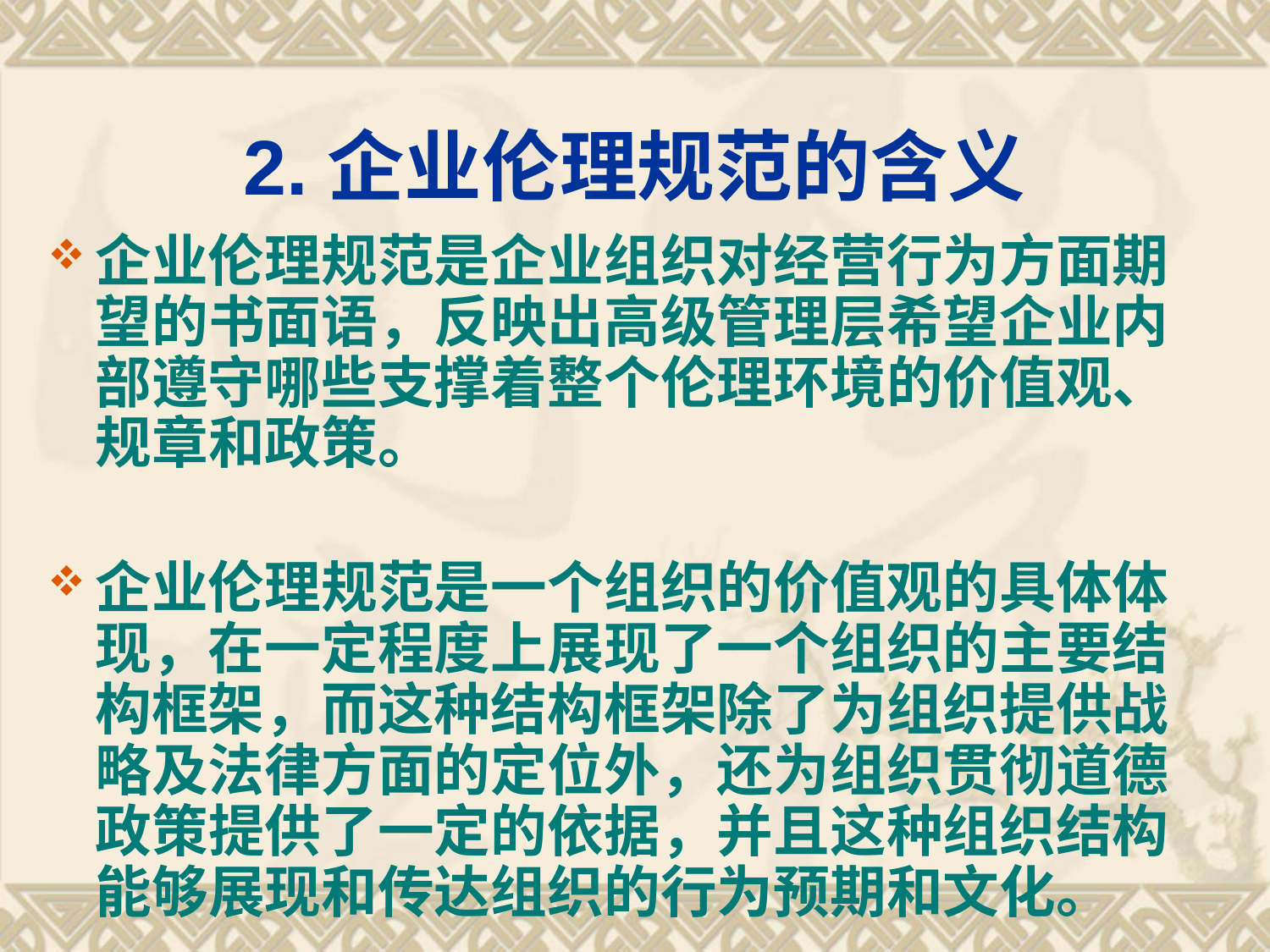

2.企业伦理规范的含义
企业伦理规范是企业组织对经营行为方面期望的书面语，反映出高级管理层希望企业内部遵守哪些支撑着整个伦理环境的价值观、规章和政策。

企业伦理规范是一个组织的价值观的具体体现，在一定程度上展现了一个组织的主要结构框架，而这种结构框架除了为组织提供战略及法律方面的定位外，还为组织贯彻道德政策提供了一定的依据，并且这种组织结构能够展现和传达组织的行为预期和文化。